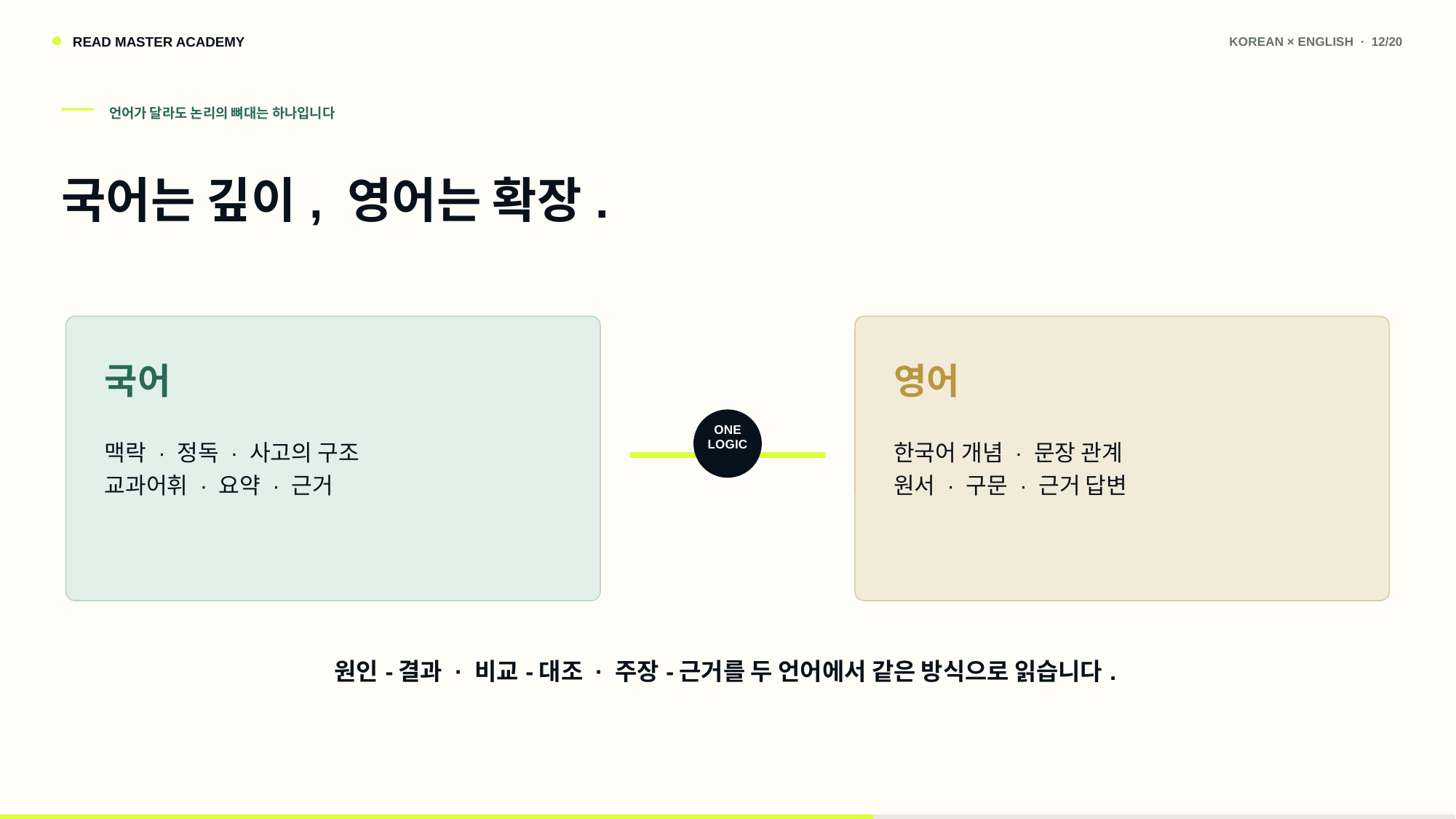

READ MASTER ACADEMY
KOREAN × ENGLISH  ·  12/20

언어가 달라도 논리의 뼈대는 하나입니다

국어는 깊이, 영어는 확장.

국어
영어

ONE
LOGIC
맥락 · 정독 · 사고의 구조
교과어휘 · 요약 · 근거
한국어 개념 · 문장 관계
원서 · 구문 · 근거 답변

원인-결과 · 비교-대조 · 주장-근거를 두 언어에서 같은 방식으로 읽습니다.